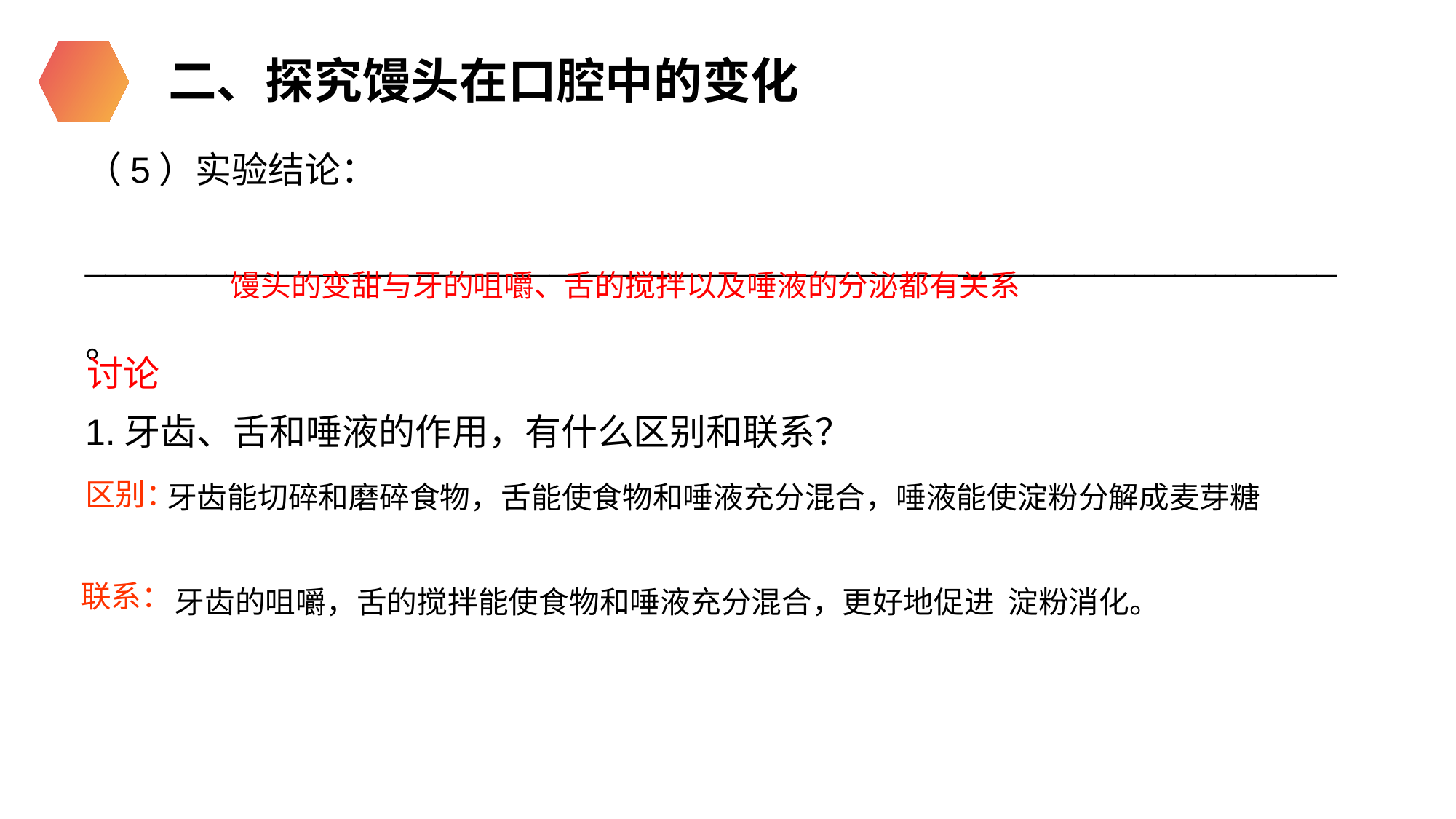

二、探究馒头在口腔中的变化
（5）实验结论：______________________________________________________________。
馒头的变甜与牙的咀嚼、舌的搅拌以及唾液的分泌都有关系
讨论
1.牙齿、舌和唾液的作用，有什么区别和联系？
牙齿能切碎和磨碎食物，舌能使食物和唾液充分混合，唾液能使淀粉分解成麦芽糖
区别：
联系：
牙齿的咀嚼，舌的搅拌能使食物和唾液充分混合，更好地促进  淀粉消化。